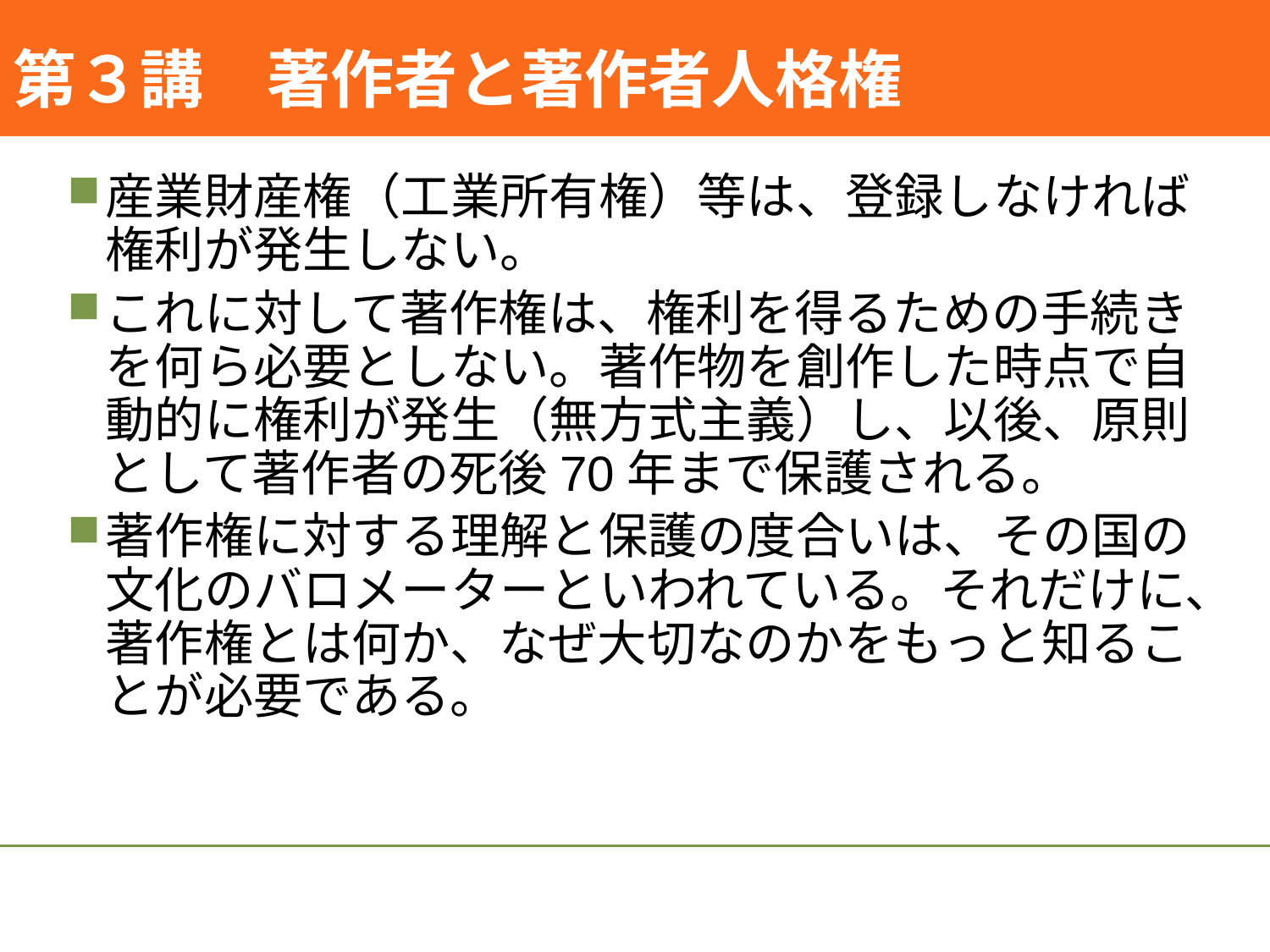

#
第３講　著作者と著作者人格権
産業財産権（工業所有権）等は、登録しなければ権利が発生しない。
これに対して著作権は、権利を得るための手続きを何ら必要としない。著作物を創作した時点で自動的に権利が発生（無方式主義）し、以後、原則として著作者の死後70年まで保護される。
著作権に対する理解と保護の度合いは、その国の文化のバロメーターといわれている。それだけに、著作権とは何か、なぜ大切なのかをもっと知ることが必要である。